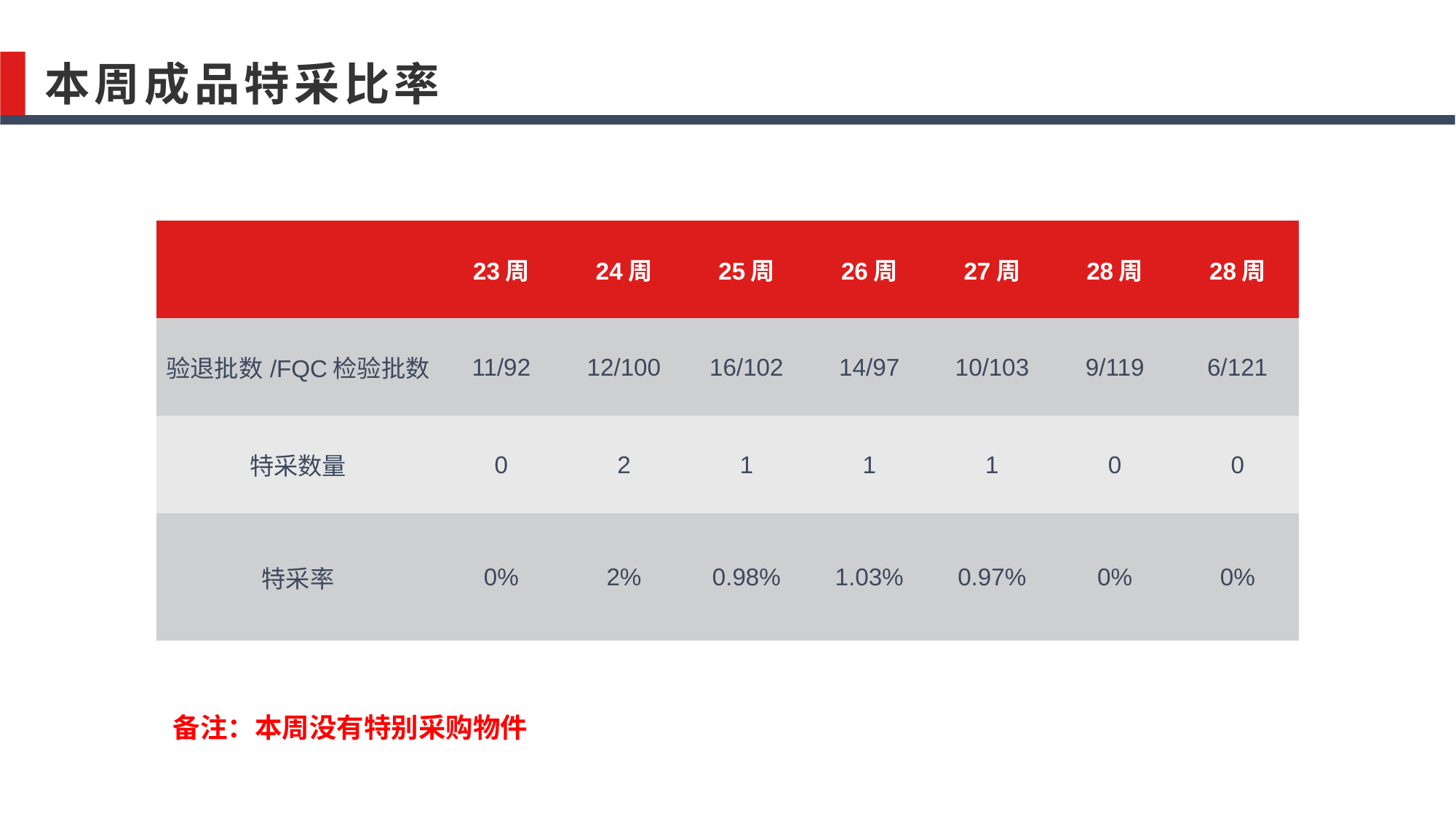

本周成品特采比率

|  | 23周 | 24周 | 25周 | 26周 | 27周 | 28周 | 28周 |
| --- | --- | --- | --- | --- | --- | --- | --- |
| 验退批数/FQC检验批数 | 11/92 | 12/100 | 16/102 | 14/97 | 10/103 | 9/119 | 6/121 |
| 特采数量 | 0 | 2 | 1 | 1 | 1 | 0 | 0 |
| 特采率 | 0% | 2% | 0.98% | 1.03% | 0.97% | 0% | 0% |
备注：本周没有特别采购物件